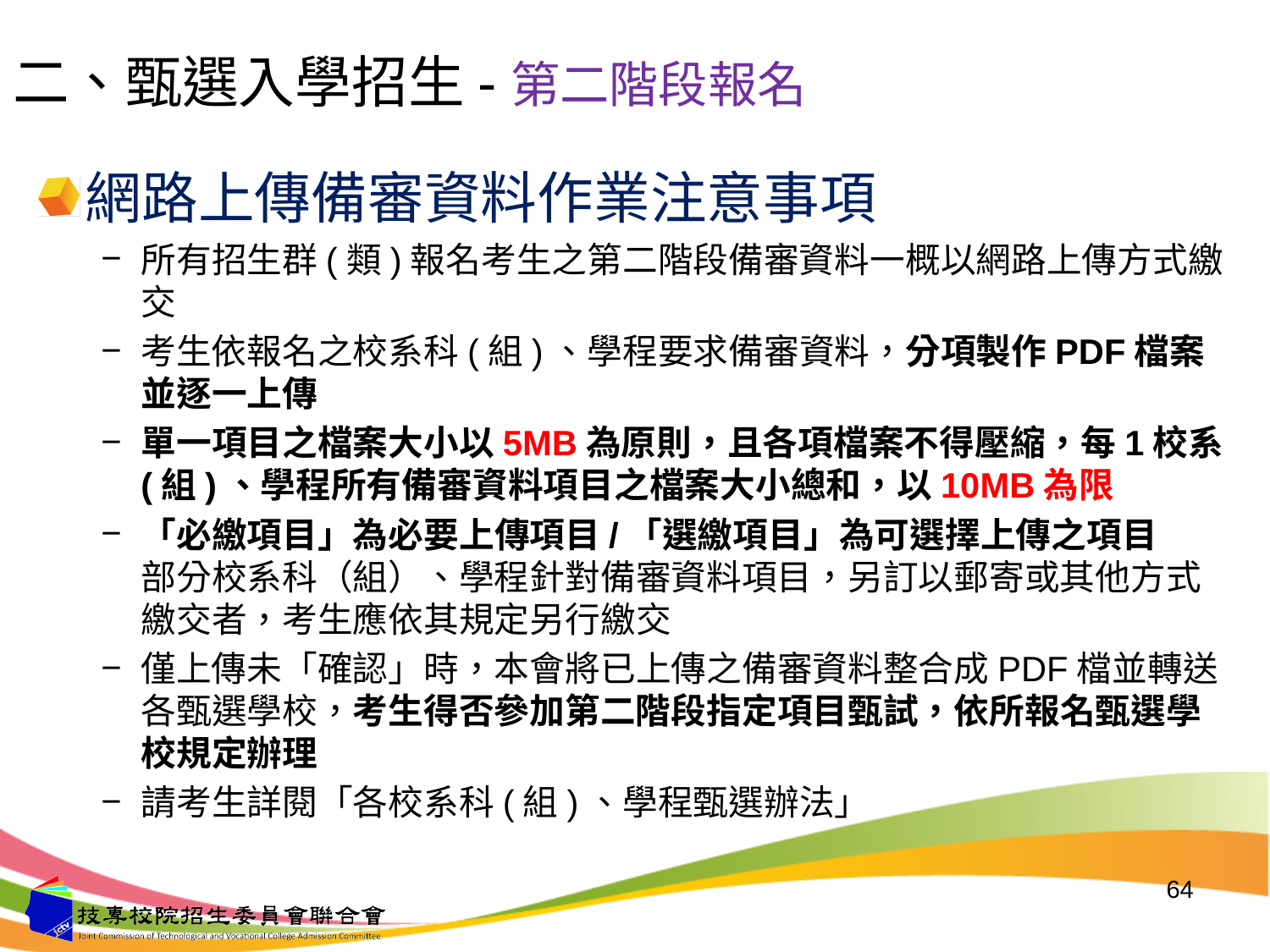

# 二、甄選入學招生-第二階段報名
網路上傳備審資料作業注意事項
所有招生群(類)報名考生之第二階段備審資料一概以網路上傳方式繳交
考生依報名之校系科(組)、學程要求備審資料，分項製作PDF檔案並逐一上傳
單一項目之檔案大小以5MB為原則，且各項檔案不得壓縮，每1校系(組)、學程所有備審資料項目之檔案大小總和，以10MB為限
「必繳項目」為必要上傳項目/「選繳項目」為可選擇上傳之項目
部分校系科（組）、學程針對備審資料項目，另訂以郵寄或其他方式繳交者，考生應依其規定另行繳交
僅上傳未「確認」時，本會將已上傳之備審資料整合成PDF檔並轉送各甄選學校，考生得否參加第二階段指定項目甄試，依所報名甄選學校規定辦理
請考生詳閱「各校系科(組)、學程甄選辦法」
64